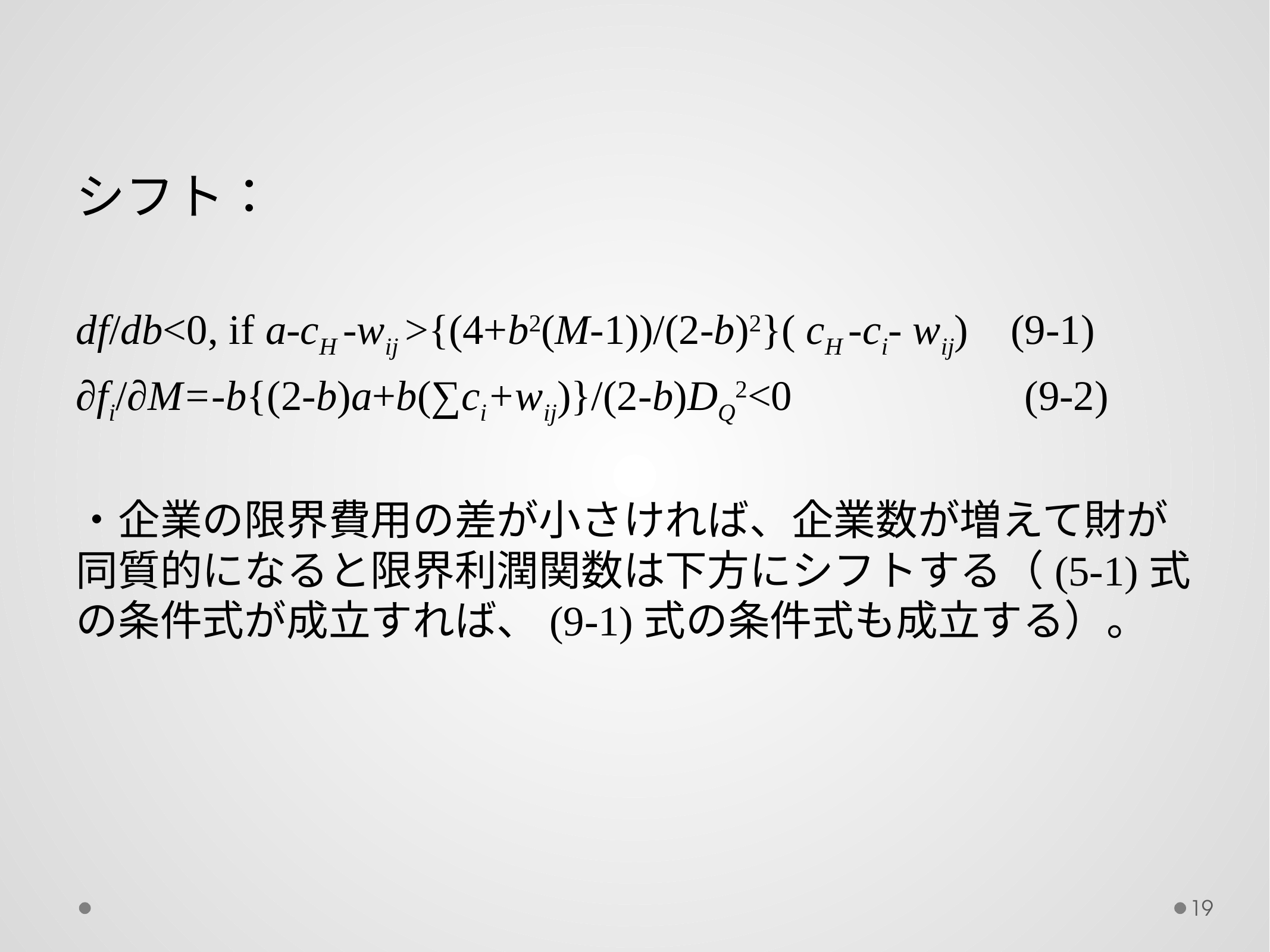

シフト：

df/db<0, if a-cH -wij >{(4+b2(M-1))/(2-b)2}( cH -ci- wij)    (9-1)
∂fi/∂M=-b{(2-b)a+b(∑ci+wij)}/(2-b)DQ2<0                      (9-2)

・企業の限界費用の差が小さければ、企業数が増えて財が同質的になると限界利潤関数は下方にシフトする（(5-1)式の条件式が成立すれば、(9-1)式の条件式も成立する）。

19